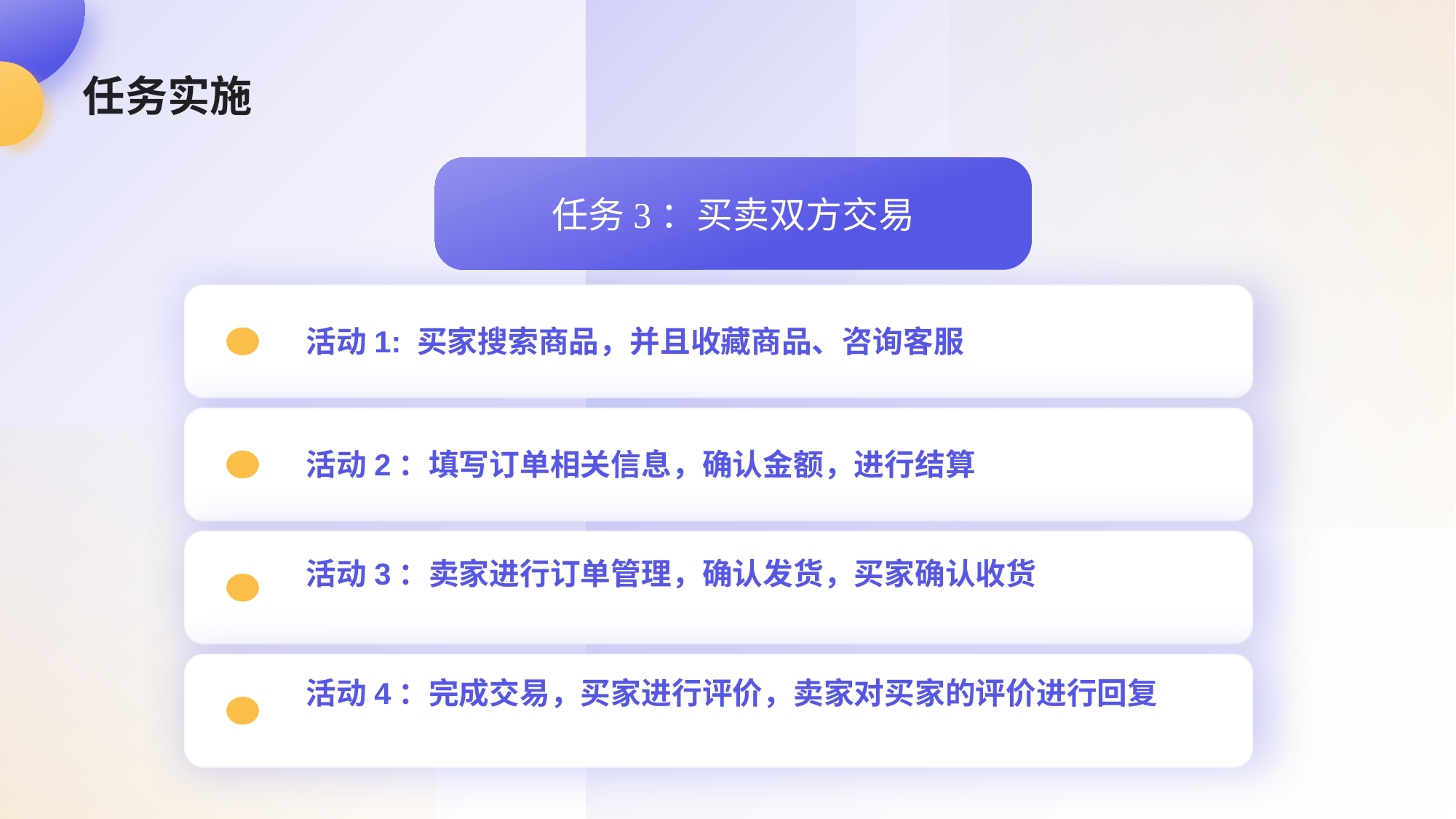

# 任务实施
任务3：买卖双方交易

活动1: 买家搜索商品，并且收藏商品、咨询客服

活动2：填写订单相关信息，确认金额，进行结算

活动3：卖家进行订单管理，确认发货，买家确认收货

活动4：完成交易，买家进行评价，卖家对买家的评价进行回复

7